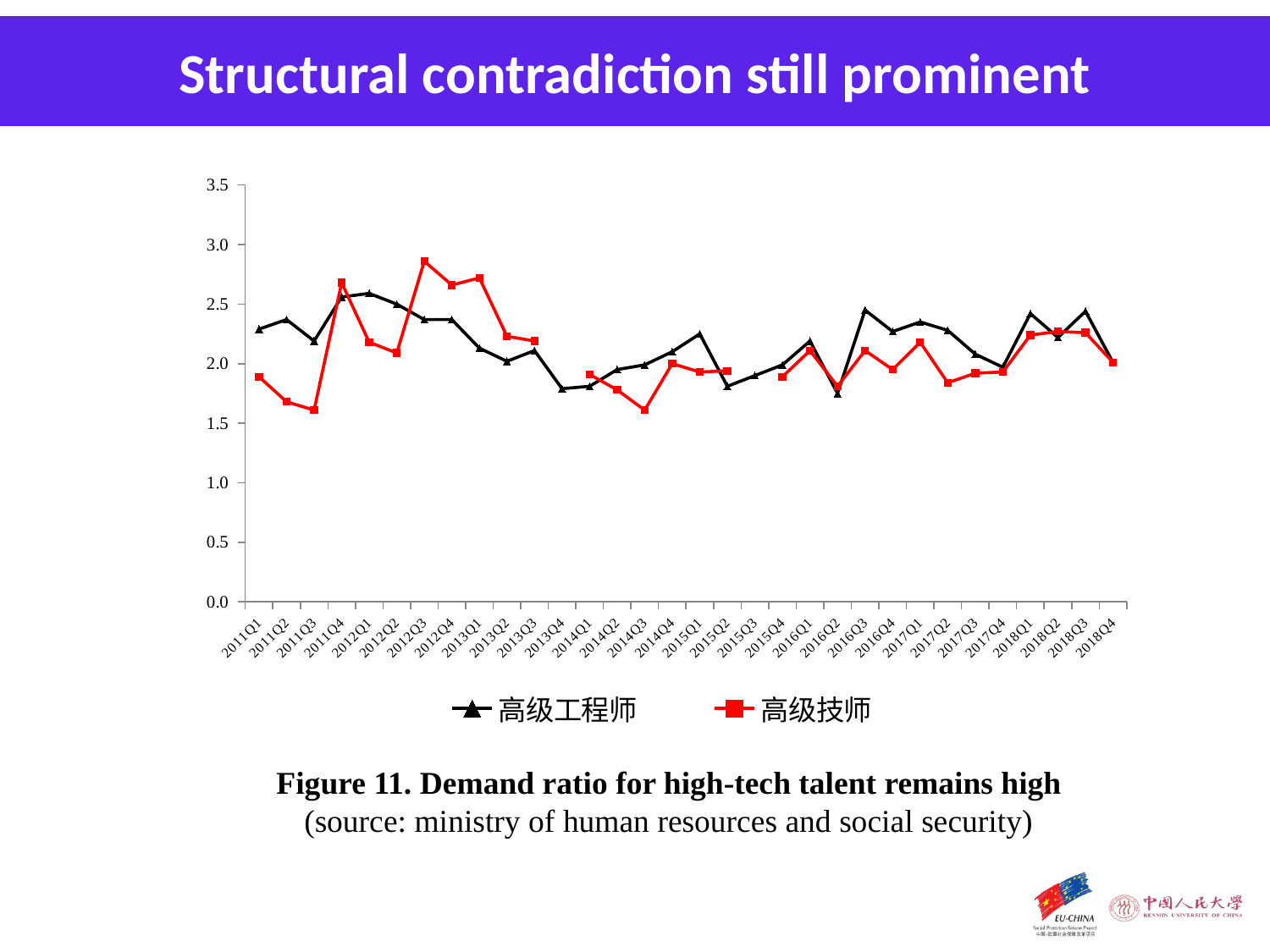

Structural contradiction still prominent

### Chart

| Category | 高级工程师 | 高级技师 |
|---|---|---|
| 2011Q1 | 2.29 | 1.89 |
| 2011Q2 | 2.37 | 1.68 |
| 2011Q3 | 2.19 | 1.61 |
| 2011Q4 | 2.56 | 2.68 |
| 2012Q1 | 2.59 | 2.18 |
| 2012Q2 | 2.5 | 2.09 |
| 2012Q3 | 2.37 | 2.86 |
| 2012Q4 | 2.37 | 2.66 |
| 2013Q1 | 2.13 | 2.72 |
| 2013Q2 | 2.02 | 2.23 |
| 2013Q3 | 2.11 | 2.19 |
| 2013Q4 | 1.79 | None |
| 2014Q1 | 1.81 | 1.91 |
| 2014Q2 | 1.95 | 1.78 |
| 2014Q3 | 1.99 | 1.61 |
| 2014Q4 | 2.1 | 2.0 |
| 2015Q1 | 2.25 | 1.93 |
| 2015Q2 | 1.81 | 1.94 |
| 2015Q3 | 1.9 | None |
| 2015Q4 | 1.99 | 1.89 |
| 2016Q1 | 2.19 | 2.11 |
| 2016Q2 | 1.75 | 1.81 |
| 2016Q3 | 2.45 | 2.11 |
| 2016Q4 | 2.27 | 1.95 |
| 2017Q1 | 2.35 | 2.18 |
| 2017Q2 | 2.28 | 1.84 |
| 2017Q3 | 2.08 | 1.92 |
| 2017Q4 | 1.97 | 1.93 |
| 2018Q1 | 2.42 | 2.24 |
| 2018Q2 | 2.22 | 2.27 |
| 2018Q3 | 2.44 | 2.26 |
| 2018Q4 | 2.01 | 2.01 |
Figure 11. Demand ratio for high-tech talent remains high
(source: ministry of human resources and social security)